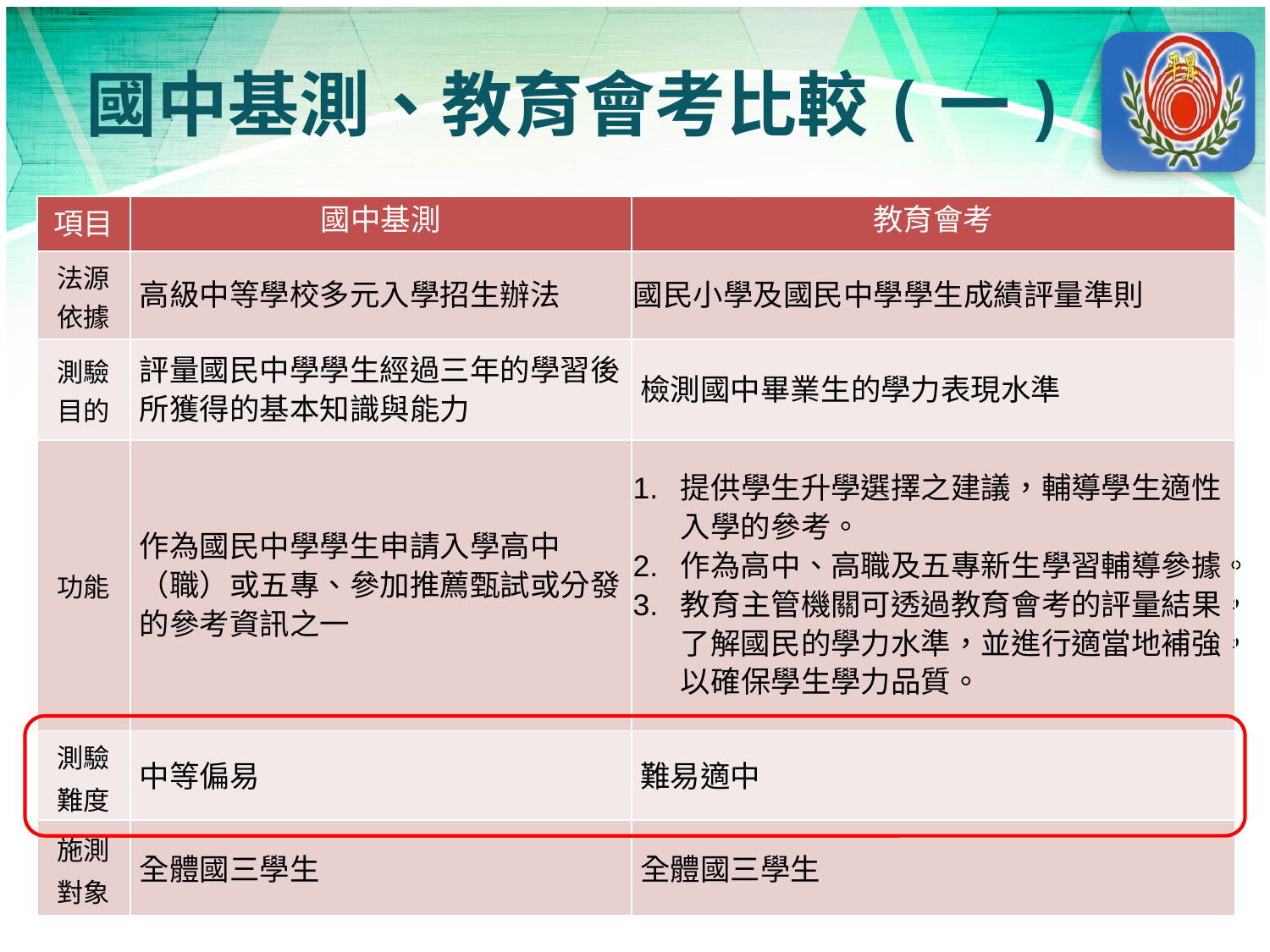

# 國中基測、教育會考比較(一)
| 項目 | 國中基測 | 教育會考 |
| --- | --- | --- |
| 法源 依據 | 高級中等學校多元入學招生辦法 | 國民小學及國民中學學生成績評量準則 |
| 測驗 目的 | 評量國民中學學生經過三年的學習後，所獲得的基本知識與能力 | 檢測國中畢業生的學力表現水準 |
| 功能 | 作為國民中學學生申請入學高中（職）或五專、參加推薦甄試或分發的參考資訊之一 | 提供學生升學選擇之建議，輔導學生適性入學的參考。 作為高中、高職及五專新生學習輔導參據。 教育主管機關可透過教育會考的評量結果，了解國民的學力水準，並進行適當地補強，以確保學生學力品質。 |
| 測驗 難度 | 中等偏易 | 難易適中 |
| 施測 對象 | 全體國三學生 | 全體國三學生 |